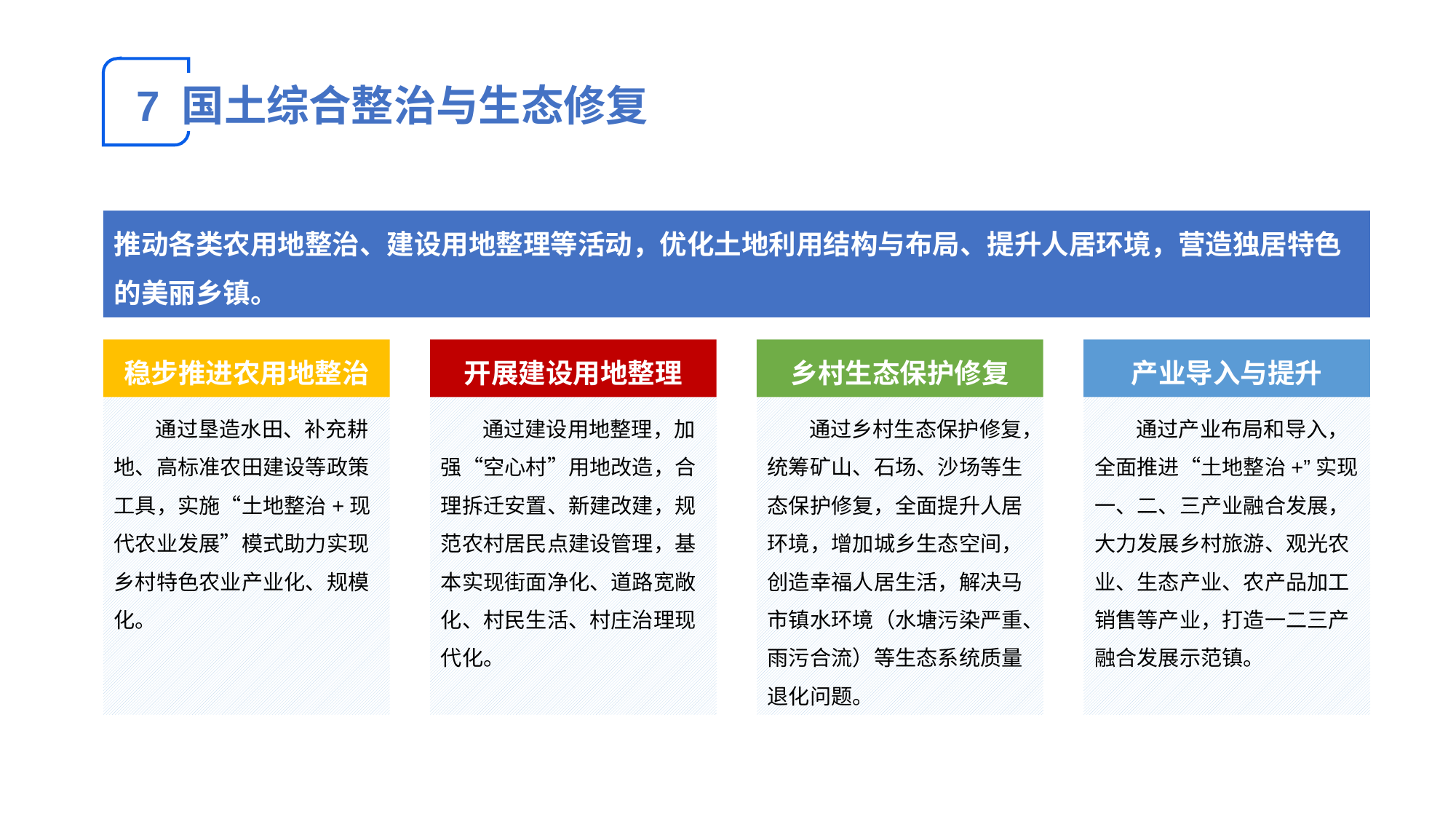

7 国土综合整治与生态修复

推动各类农用地整治、建设用地整理等活动，优化土地利用结构与布局、提升人居环境，营造独居特色的美丽乡镇。
稳步推进农用地整治
开展建设用地整理
乡村生态保护修复
产业导入与提升
通过垦造水田、补充耕地、高标准农田建设等政策工具，实施“土地整治+现代农业发展”模式助力实现乡村特色农业产业化、规模化。
通过建设用地整理，加强“空心村”用地改造，合理拆迁安置、新建改建，规范农村居民点建设管理，基本实现街面净化、道路宽敞化、村民生活、村庄治理现代化。
通过乡村生态保护修复，统筹矿山、石场、沙场等生态保护修复，全面提升人居环境，增加城乡生态空间，创造幸福人居生活，解决马市镇水环境（水塘污染严重、雨污合流）等生态系统质量退化问题。
通过产业布局和导入，全面推进“土地整治+”实现一、二、三产业融合发展，大力发展乡村旅游、观光农业、生态产业、农产品加工销售等产业，打造一二三产融合发展示范镇。
13